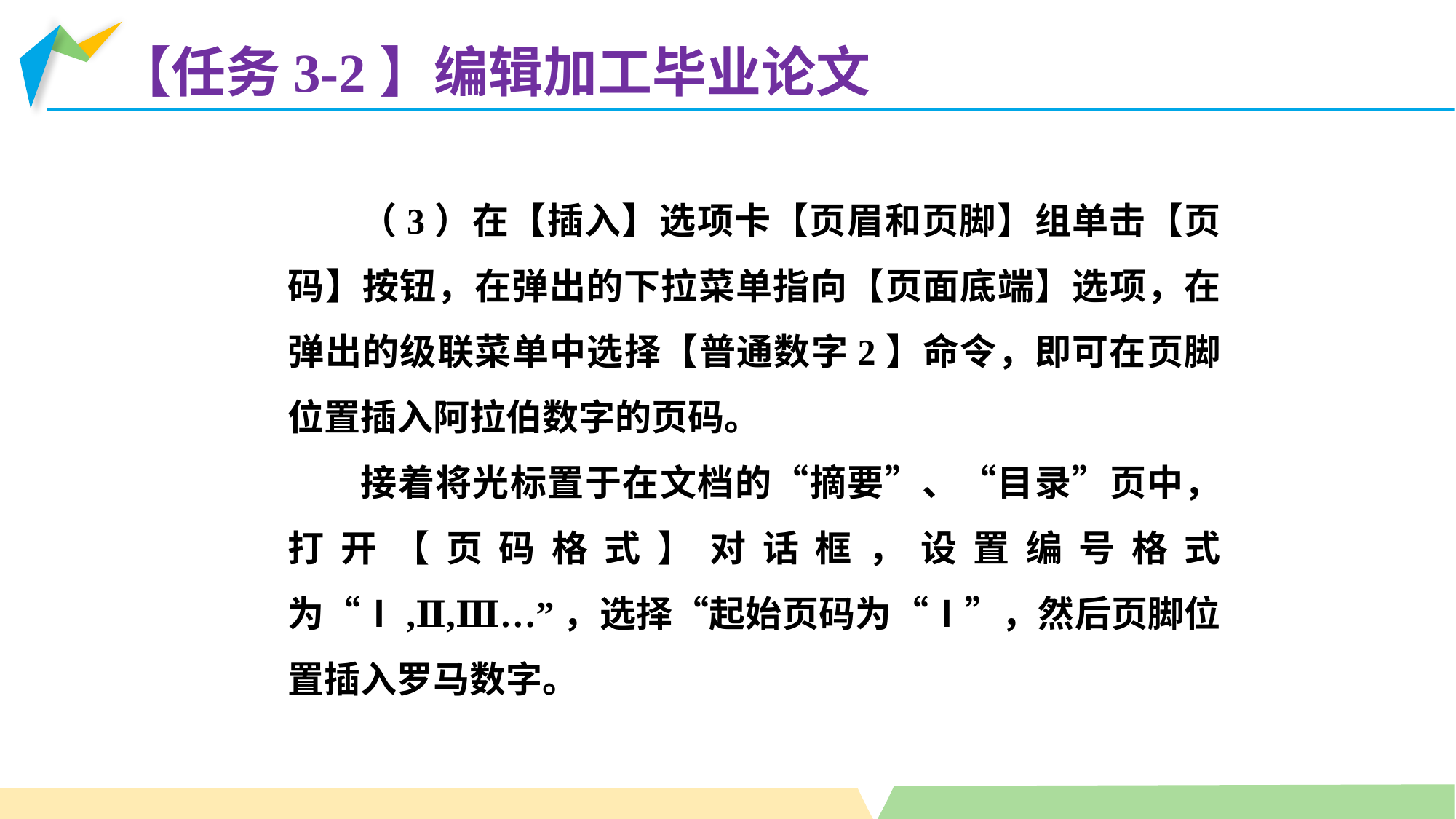

【任务3-2】编辑加工毕业论文
（3）在【插入】选项卡【页眉和页脚】组单击【页码】按钮，在弹出的下拉菜单指向【页面底端】选项，在弹出的级联菜单中选择【普通数字2】命令，即可在页脚位置插入阿拉伯数字的页码。
接着将光标置于在文档的“摘要”、“目录”页中，打开【页码格式】对话框，设置编号格式为“Ⅰ,Ⅱ,Ⅲ…”，选择“起始页码为“Ⅰ”，然后页脚位置插入罗马数字。